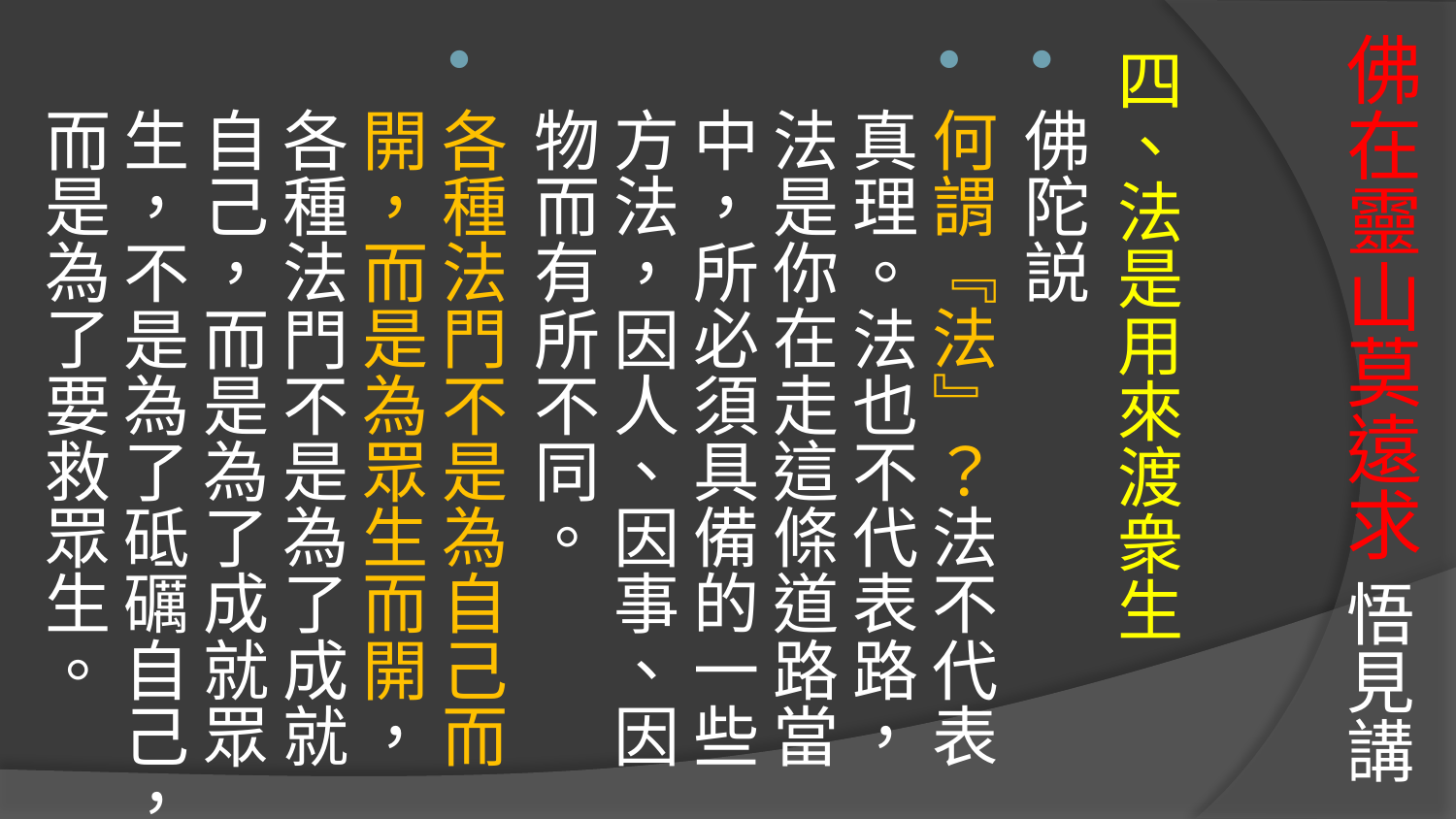

# 佛在靈山莫遠求 悟見講
四、法是用來渡衆生
佛陀説
何謂『法』？法不代表真理。法也不代表路，法是你在走這條道路當中，所必須具備的一些方法，因人、因事、因物而有所不同。
各種法門不是為自己而開，而是為眾生而開，各種法門不是為了成就自己，而是為了成就眾生，不是為了砥礪自己，而是為了要救眾生。